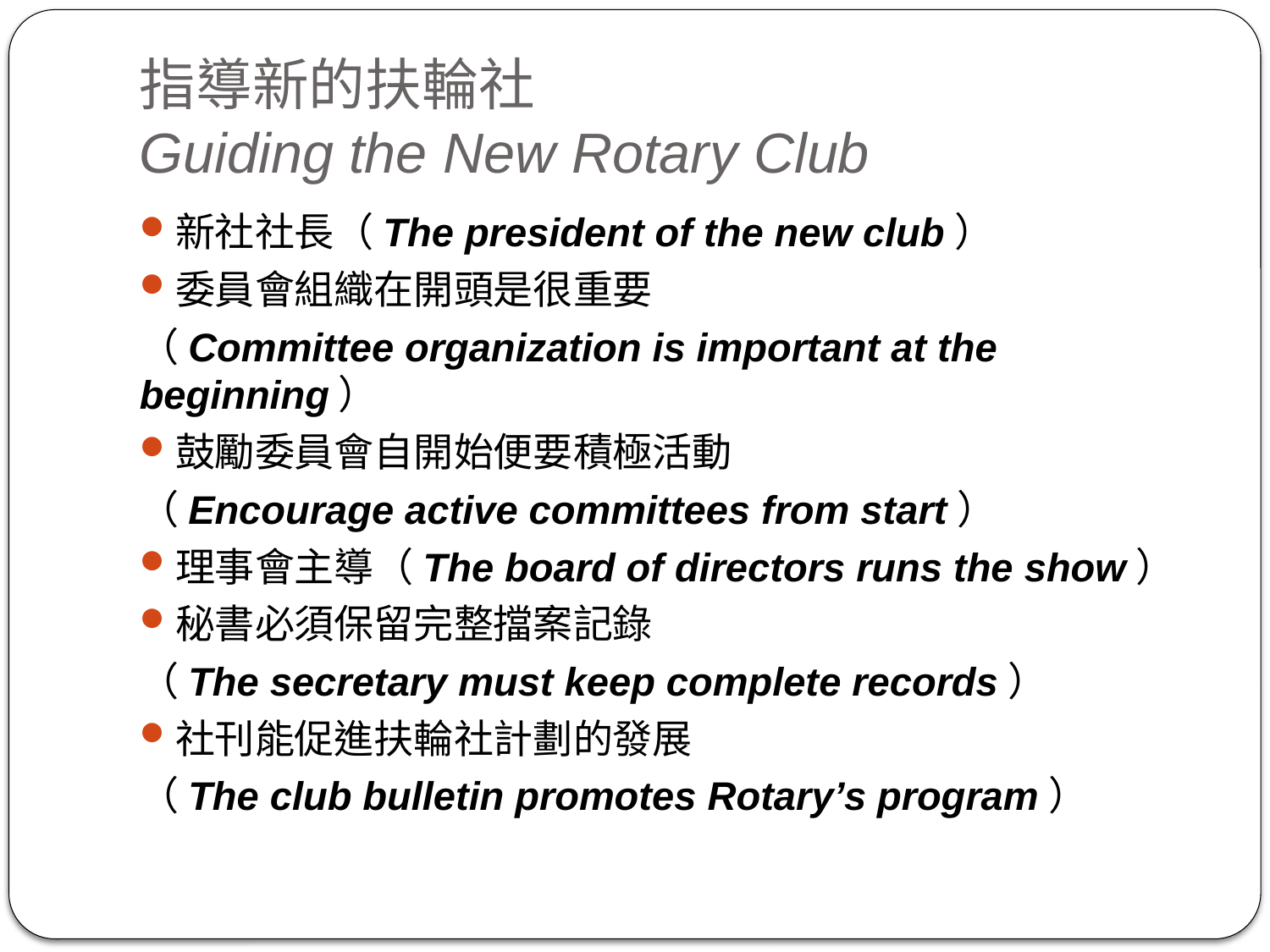

# 指導新的扶輪社 Guiding the New Rotary Club
新社社長（The president of the new club）
委員會組織在開頭是很重要
（Committee organization is important at the beginning）
鼓勵委員會自開始便要積極活動
（Encourage active committees from start）
理事會主導（The board of directors runs the show）
秘書必須保留完整擋案記錄
（The secretary must keep complete records）
社刊能促進扶輪社計劃的發展
（The club bulletin promotes Rotary’s program）